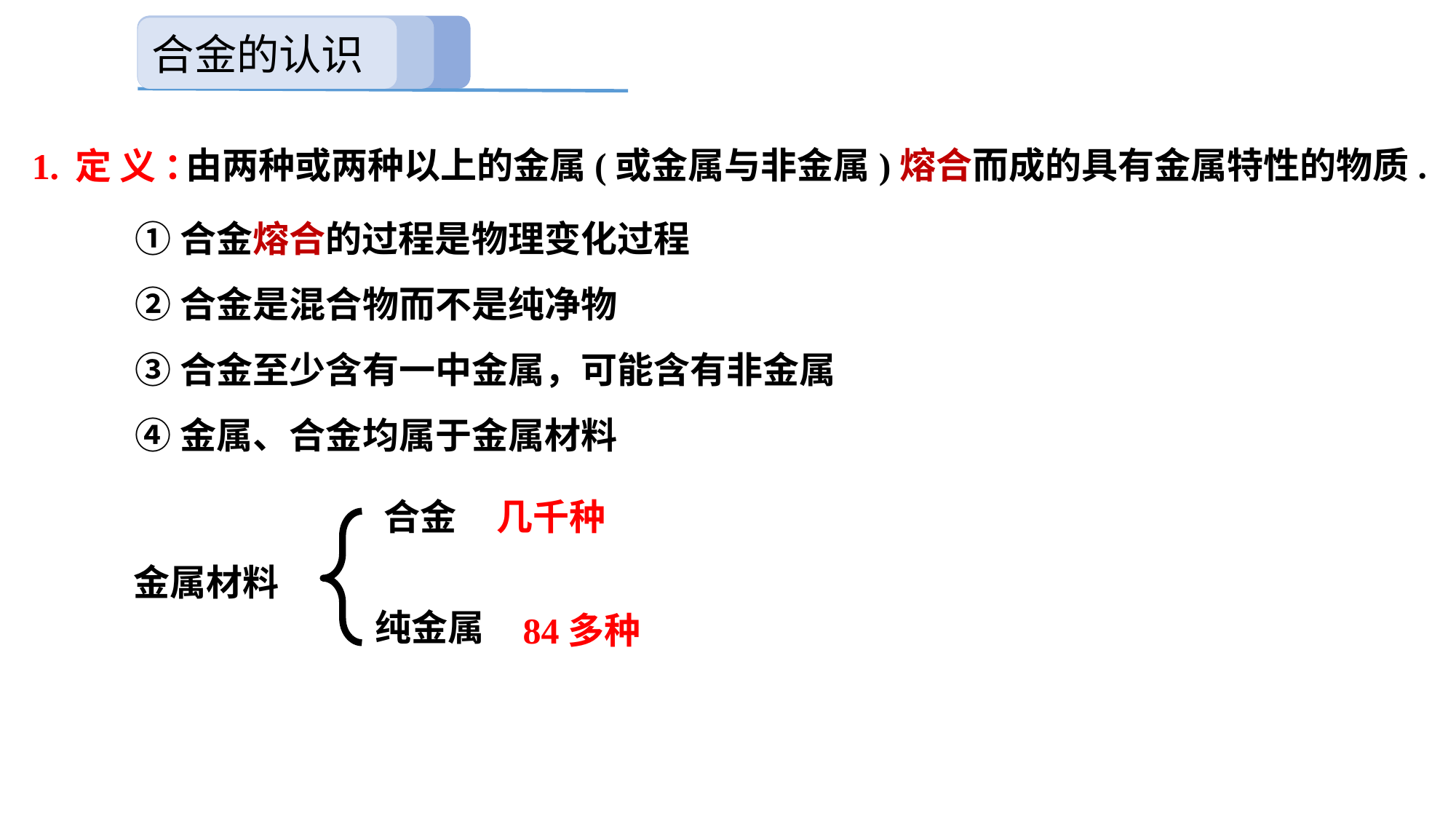

合金的认识
由两种或两种以上的金属(或金属与非金属)熔合而成的具有金属特性的物质.
1.定义：
①合金熔合的过程是物理变化过程
②合金是混合物而不是纯净物
③合金至少含有一中金属，可能含有非金属
④金属、合金均属于金属材料
合金
几千种

金属材料
纯金属
84多种